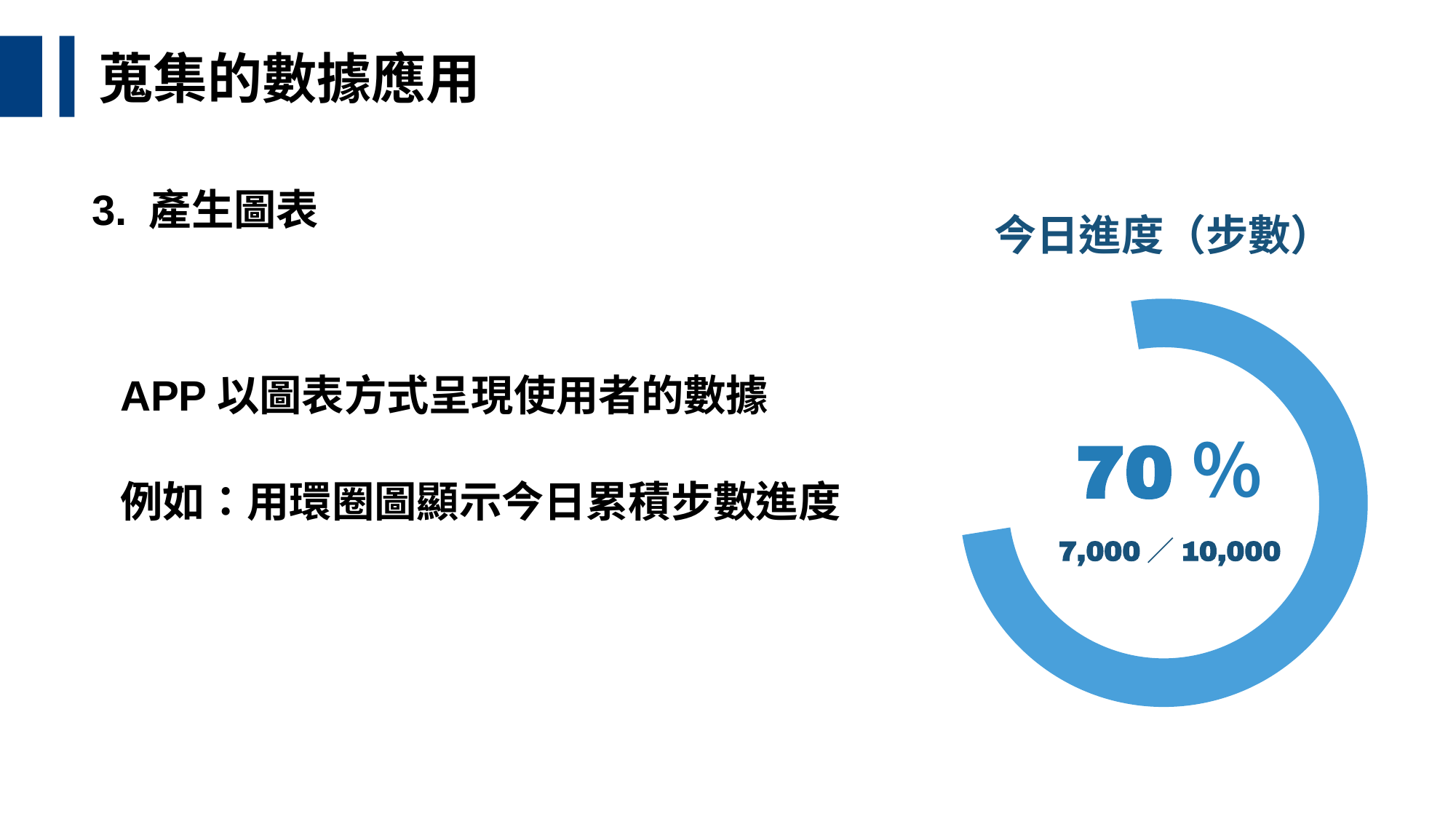

蒐集的數據應用
3. 產生圖表
今日進度（步數）

70％
7,000／10,000
APP以圖表方式呈現使用者的數據
例如：用環圈圖顯示今日累積步數進度